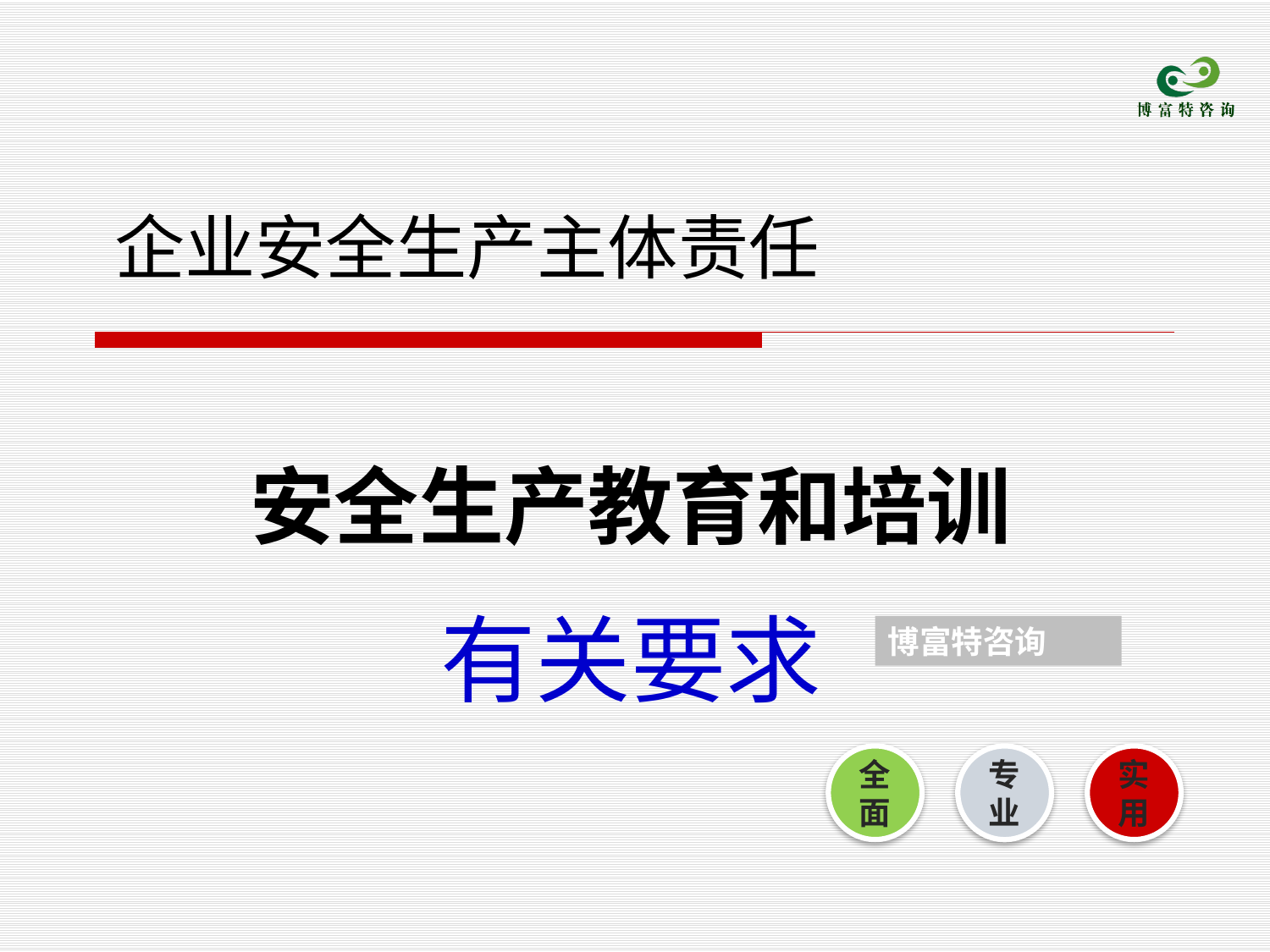

企业安全生产主体责任

安全生产教育和培训
有关要求

博富特咨询
全面
实用
专业